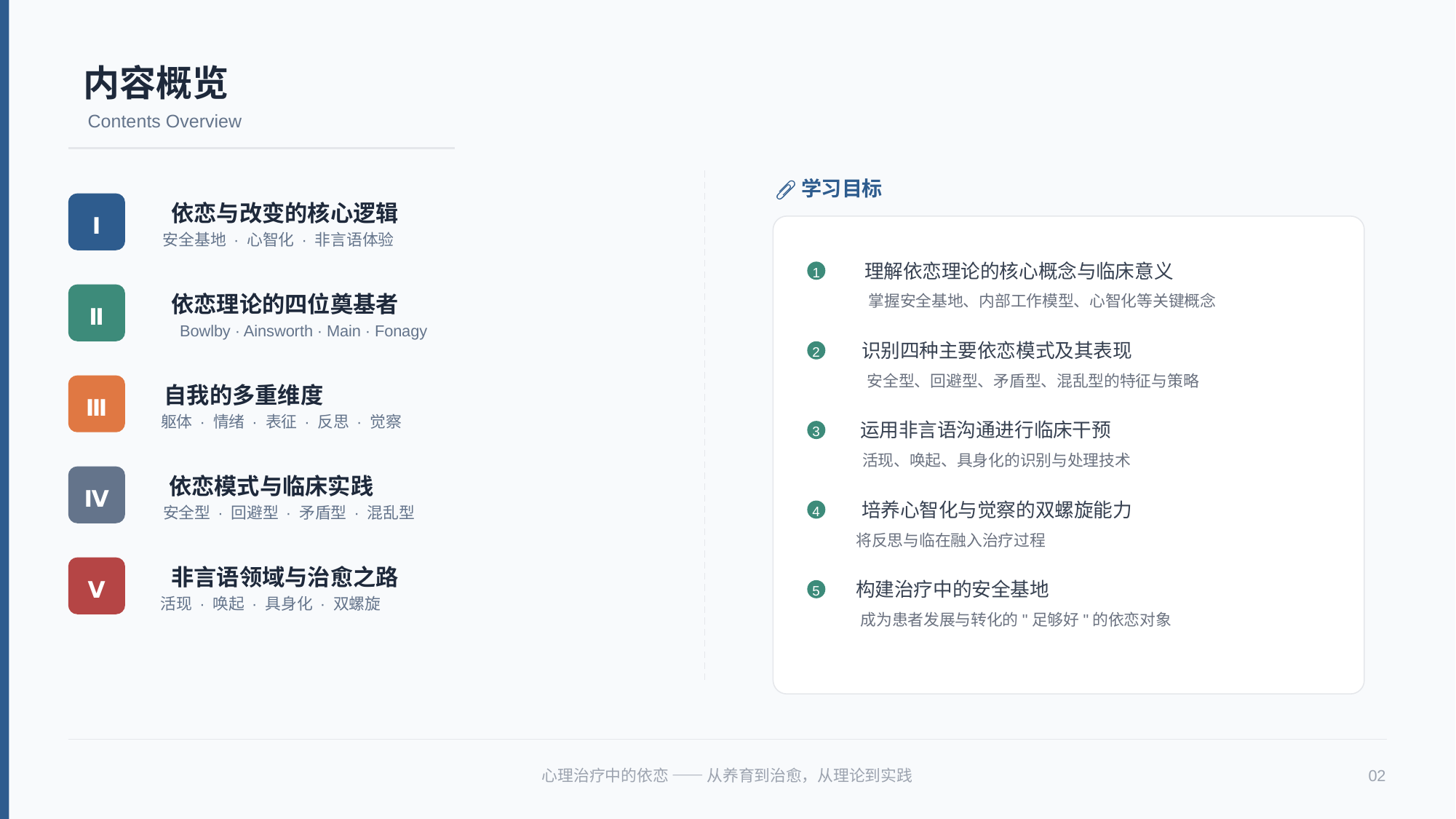

内容概览
Contents Overview

📎学习目标

理解依恋理论的核心概念与临床意义

1
掌握安全基地、内部工作模型、心智化等关键概念
识别四种主要依恋模式及其表现

2
安全型、回避型、矛盾型、混乱型的特征与策略
运用非言语沟通进行临床干预

3
活现、唤起、具身化的识别与处理技术
培养心智化与觉察的双螺旋能力

4
将反思与临在融入治疗过程
构建治疗中的安全基地

5
成为患者发展与转化的"足够好"的依恋对象

依恋与改变的核心逻辑
Ⅰ
安全基地 · 心智化 · 非言语体验

依恋理论的四位奠基者
Ⅱ
Bowlby · Ainsworth · Main · Fonagy

自我的多重维度
Ⅲ
躯体 · 情绪 · 表征 · 反思 · 觉察

依恋模式与临床实践
Ⅳ
安全型 · 回避型 · 矛盾型 · 混乱型

非言语领域与治愈之路
Ⅴ
活现 · 唤起 · 具身化 · 双螺旋

心理治疗中的依恋 —— 从养育到治愈，从理论到实践
02